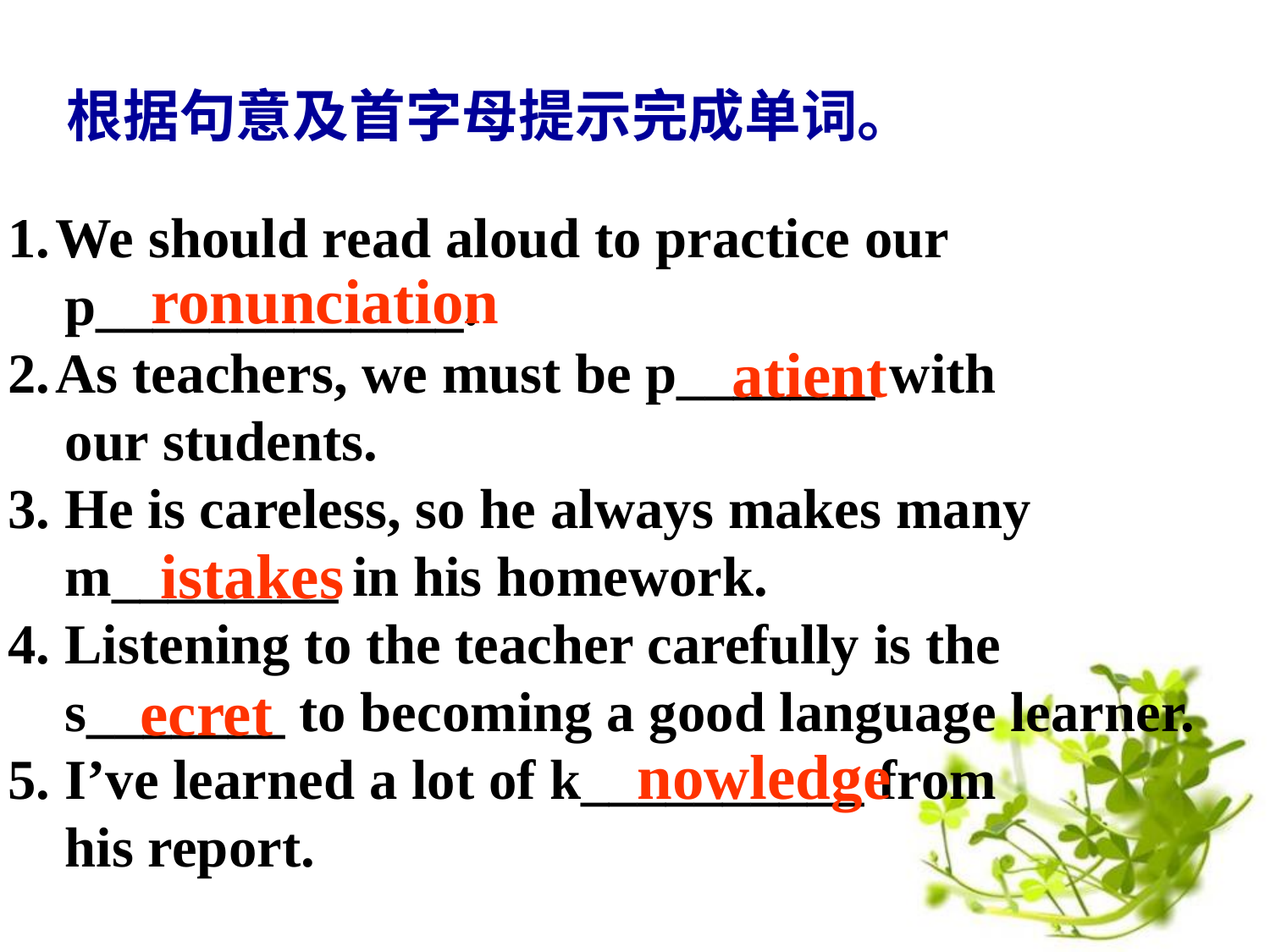

根据句意及首字母提示完成单词。
We should read aloud to practice our
    p_____________.
As teachers, we must be p_______ with
    our students.
3. He is careless, so he always makes many
    m________ in his homework.
4. Listening to the teacher carefully is the
    s_______ to becoming a good language learner.
5. I’ve learned a lot of k__________ from
    his report.
ronunciation
atient
istakes
ecret
nowledge